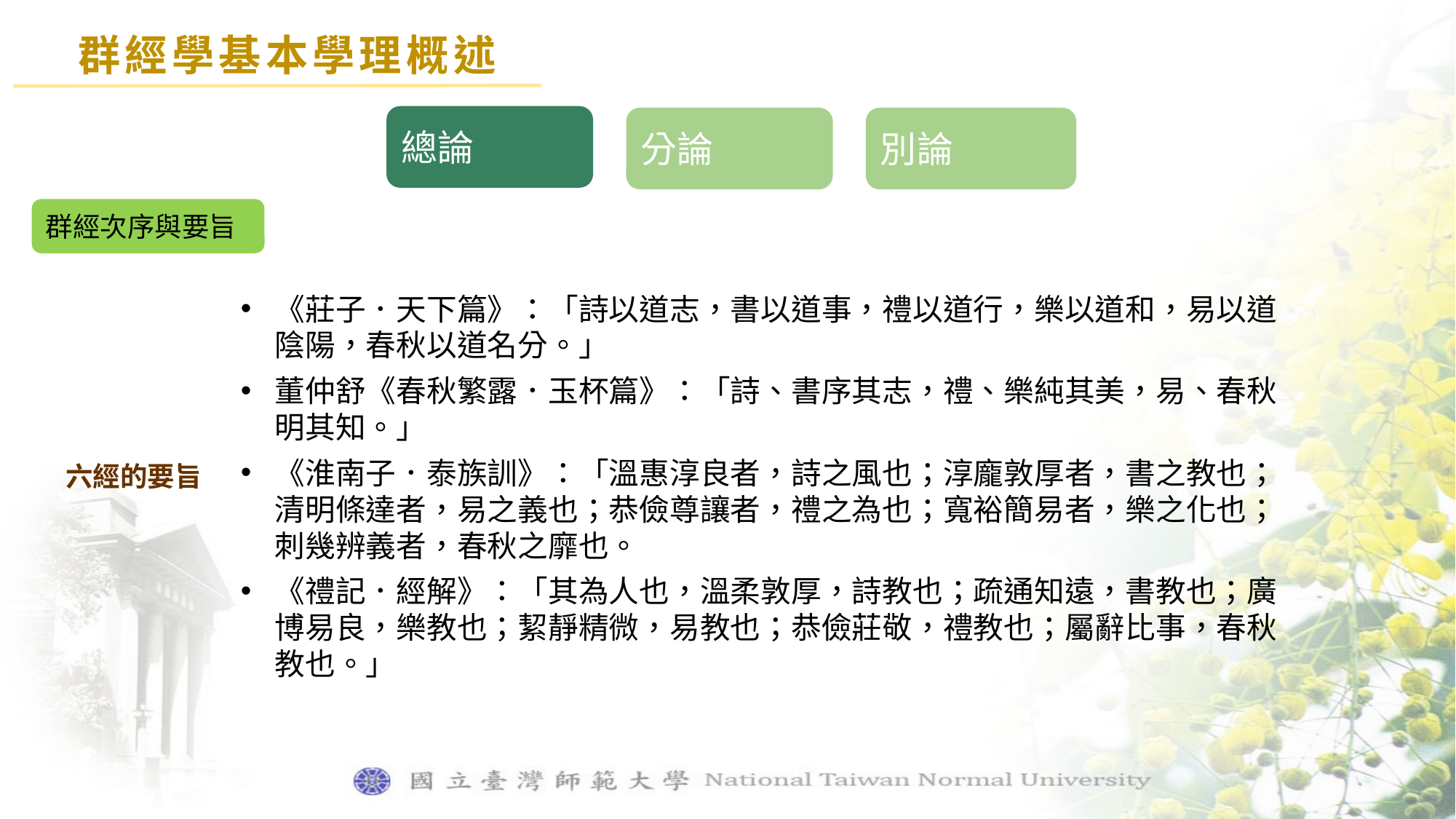

群經學基本學理概述
總論
分論
別論
群經次序與要旨
《莊子．天下篇》：「詩以道志，書以道事，禮以道行，樂以道和，易以道陰陽，春秋以道名分。」
董仲舒《春秋繁露．玉杯篇》：「詩、書序其志，禮、樂純其美，易、春秋明其知。」
《淮南子．泰族訓》：「溫惠淳良者，詩之風也；淳龐敦厚者，書之教也；清明條達者，易之義也；恭儉尊讓者，禮之為也；寬裕簡易者，樂之化也；刺幾辨義者，春秋之靡也。
《禮記．經解》：「其為人也，溫柔敦厚，詩教也；疏通知遠，書教也；廣博易良，樂教也；絜靜精微，易教也；恭儉莊敬，禮教也；屬辭比事，春秋教也。」
六經的要旨